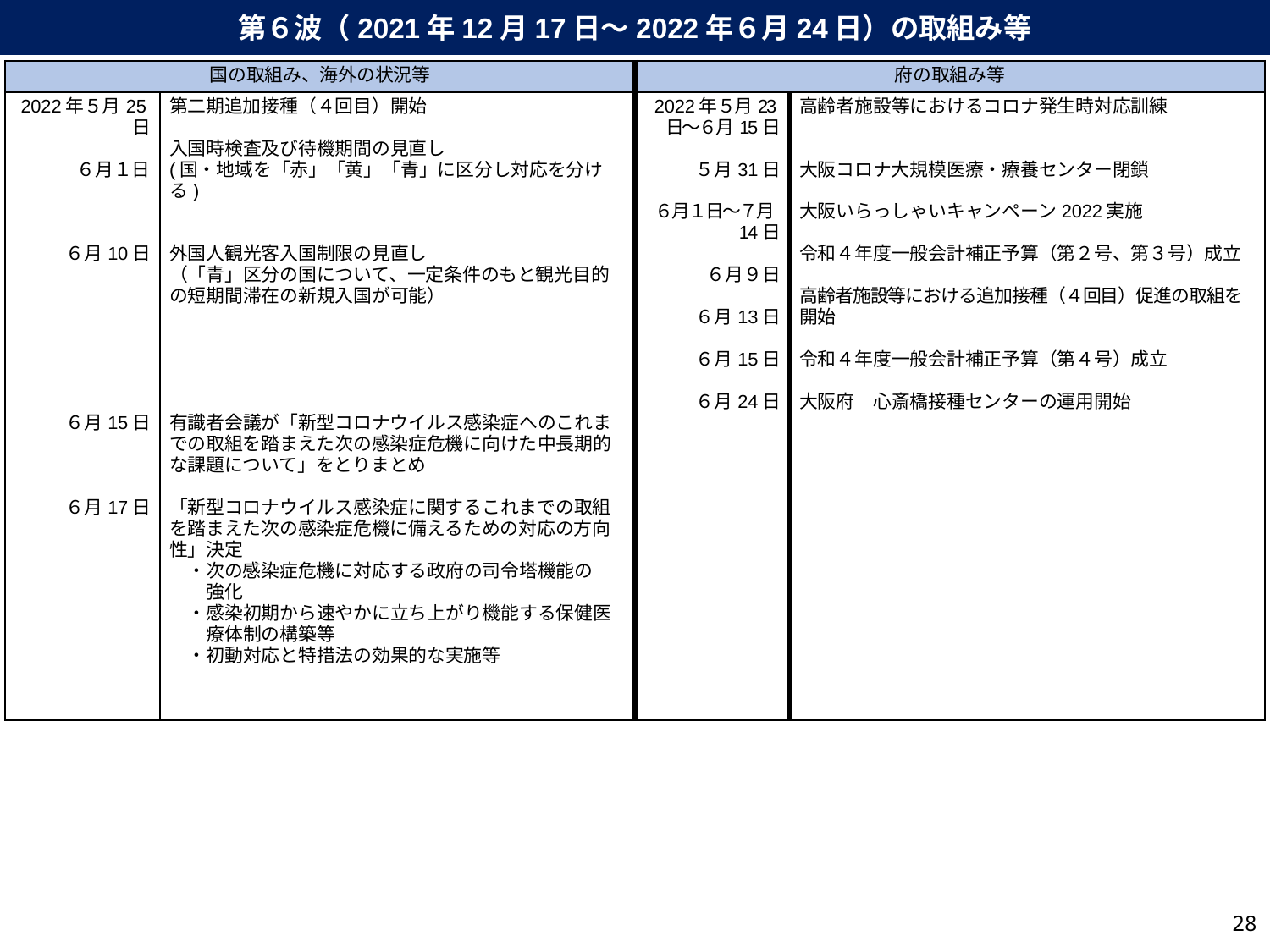

第６波（2021年12月17日～2022年６月24日）の取組み等
| 国の取組み、海外の状況等 |  | 府の取組み等 |  |
| --- | --- | --- | --- |
| 2022年５月25日 ６月１日 ６月10日 ６月15日 ６月17日 | 第二期追加接種（４回目）開始 入国時検査及び待機期間の見直し (国・地域を「赤」「黄」「青」に区分し対応を分ける) 外国人観光客入国制限の見直し （「青」区分の国について、一定条件のもと観光目的の短期間滞在の新規入国が可能） 有識者会議が「新型コロナウイルス感染症へのこれまでの取組を踏まえた次の感染症危機に向けた中長期的な課題について」をとりまとめ 「新型コロナウイルス感染症に関するこれまでの取組を踏まえた次の感染症危機に備えるための対応の方向性」決定 　・次の感染症危機に対応する政府の司令塔機能の 　　強化 　・感染初期から速やかに立ち上がり機能する保健医 　　療体制の構築等 　・初動対応と特措法の効果的な実施等 | 2022年５月23日～６月15日 ５月31日 ６月１日～７月14日 ６月９日 ６月13日 ６月15日 ６月24日 | 高齢者施設等におけるコロナ発生時対応訓練 大阪コロナ大規模医療・療養センター閉鎖 大阪いらっしゃいキャンペーン2022実施 令和４年度一般会計補正予算（第２号、第３号）成立 高齢者施設等における追加接種（４回目）促進の取組を開始 令和４年度一般会計補正予算（第４号）成立 大阪府　心斎橋接種センターの運用開始 |
28